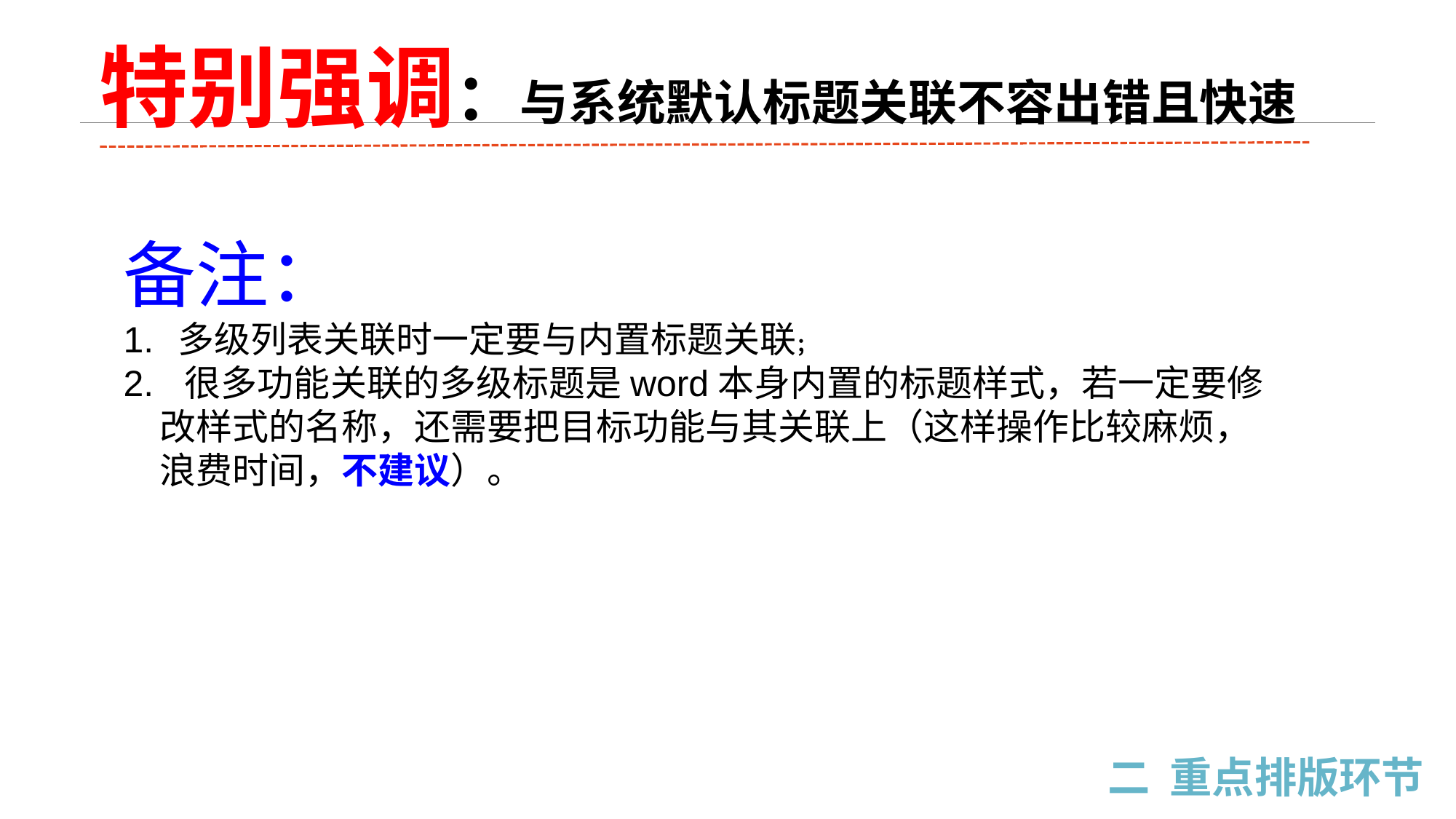

特别强调：与系统默认标题关联不容出错且快速
备注：
多级列表关联时一定要与内置标题关联；
  很多功能关联的多级标题是word本身内置的标题样式，若一定要修改样式的名称，还需要把目标功能与其关联上（这样操作比较麻烦，浪费时间，不建议）。
二  重点排版环节